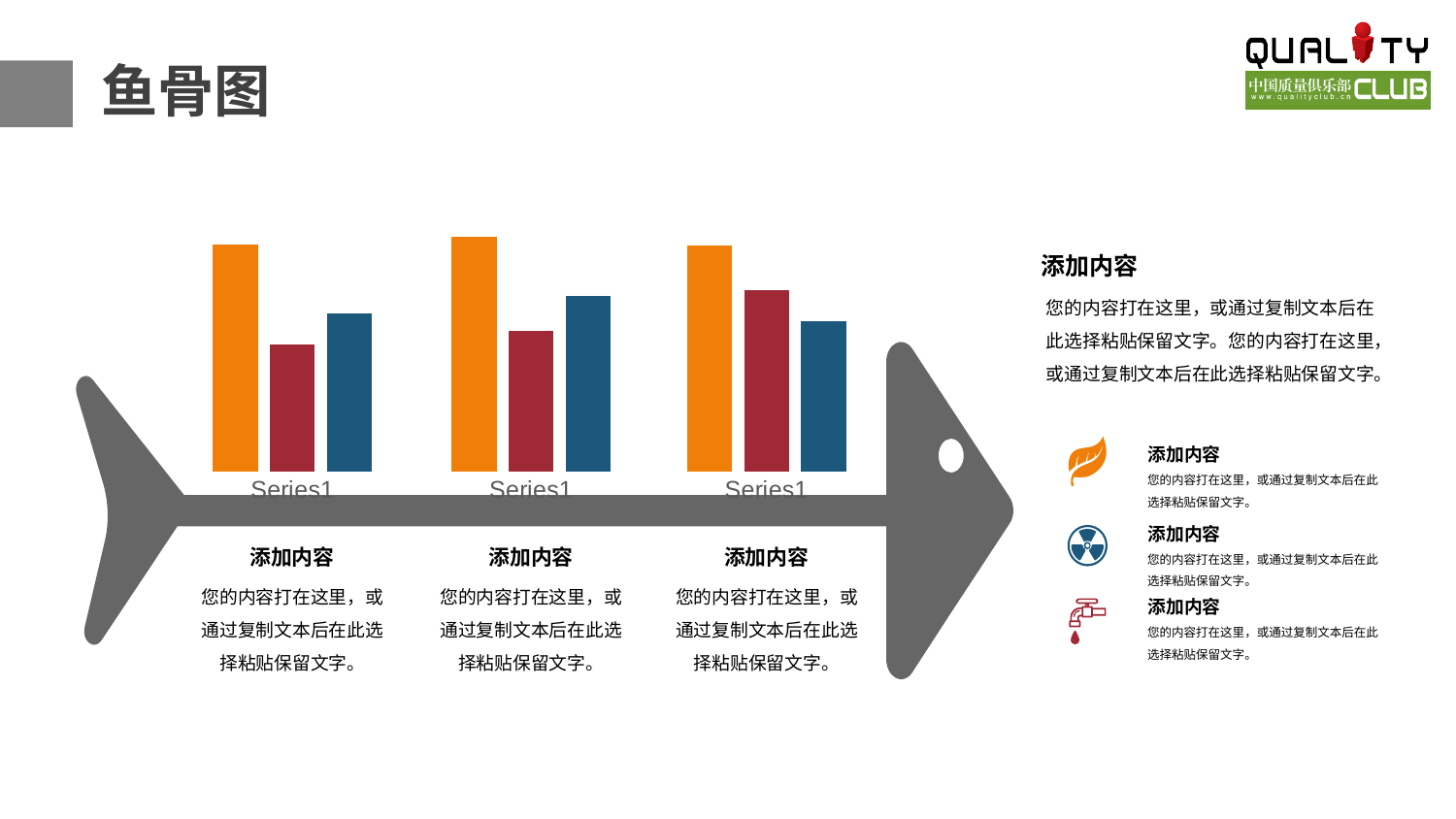

鱼骨图

### Chart

| Category | Column1 | Column2 | Column3 |
|---|---|---|---|
|  | 4.3 | 2.4 | 3.0 |

### Chart

| Category | Column1 | Column2 | Column3 |
|---|---|---|---|
|  | 4.0 | 2.4 | 3.0 |

### Chart

| Category | Column1 | Column2 | Column3 |
|---|---|---|---|
|  | 3.0 | 2.4 | 2.0 |
添加内容
您的内容打在这里，或通过复制文本后在此选择粘贴保留文字。您的内容打在这里，或通过复制文本后在此选择粘贴保留文字。

添加内容
您的内容打在这里，或通过复制文本后在此选择粘贴保留文字。
添加内容

添加内容
添加内容
添加内容
您的内容打在这里，或通过复制文本后在此选择粘贴保留文字。
您的内容打在这里，或通过复制文本后在此选择粘贴保留文字。
您的内容打在这里，或通过复制文本后在此选择粘贴保留文字。
您的内容打在这里，或通过复制文本后在此选择粘贴保留文字。
添加内容

您的内容打在这里，或通过复制文本后在此选择粘贴保留文字。